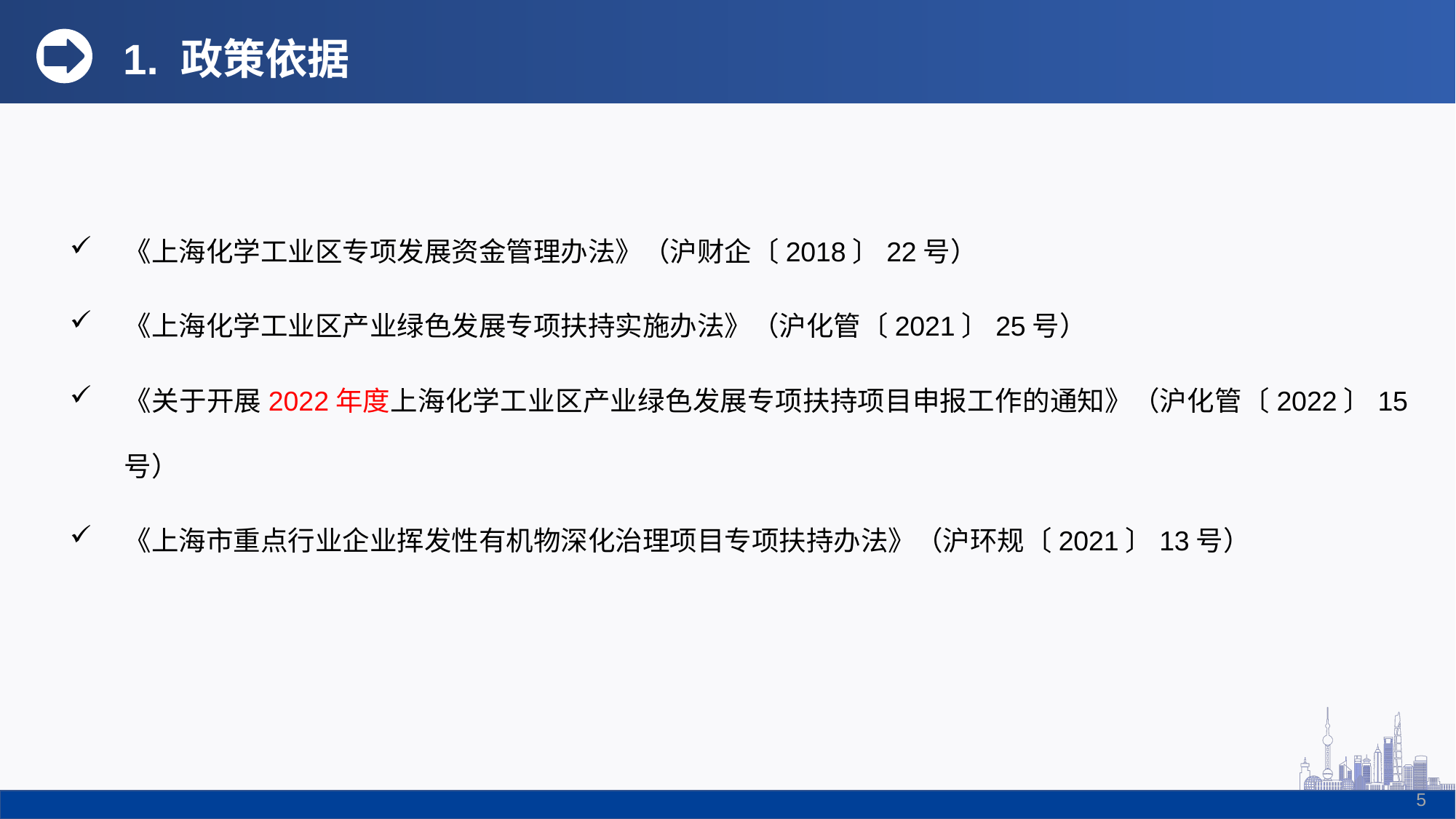

1. 政策依据
《上海化学工业区专项发展资金管理办法》（沪财企〔2018〕22号）
《上海化学工业区产业绿色发展专项扶持实施办法》（沪化管〔2021〕25号）
《关于开展2022年度上海化学工业区产业绿色发展专项扶持项目申报工作的通知》（沪化管〔2022〕15号）
《上海市重点行业企业挥发性有机物深化治理项目专项扶持办法》（沪环规〔2021〕13号）